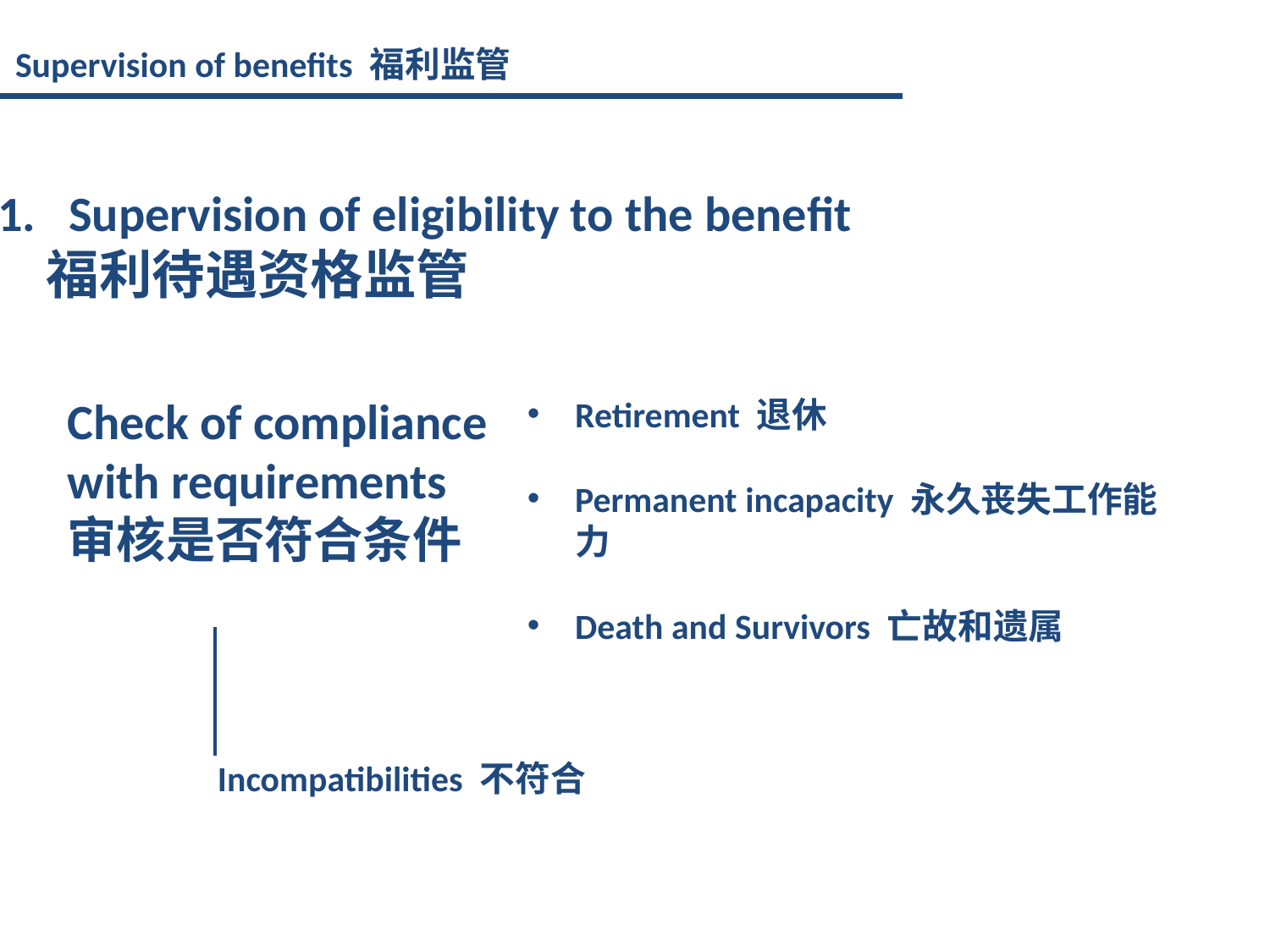

Supervision of benefits 福利监管
Supervision of eligibility to the benefit
   福利待遇资格监管

Check of compliance with requirements
审核是否符合条件
Retirement 退休

Permanent incapacity 永久丧失工作能力

Death and Survivors 亡故和遗属

Incompatibilities 不符合